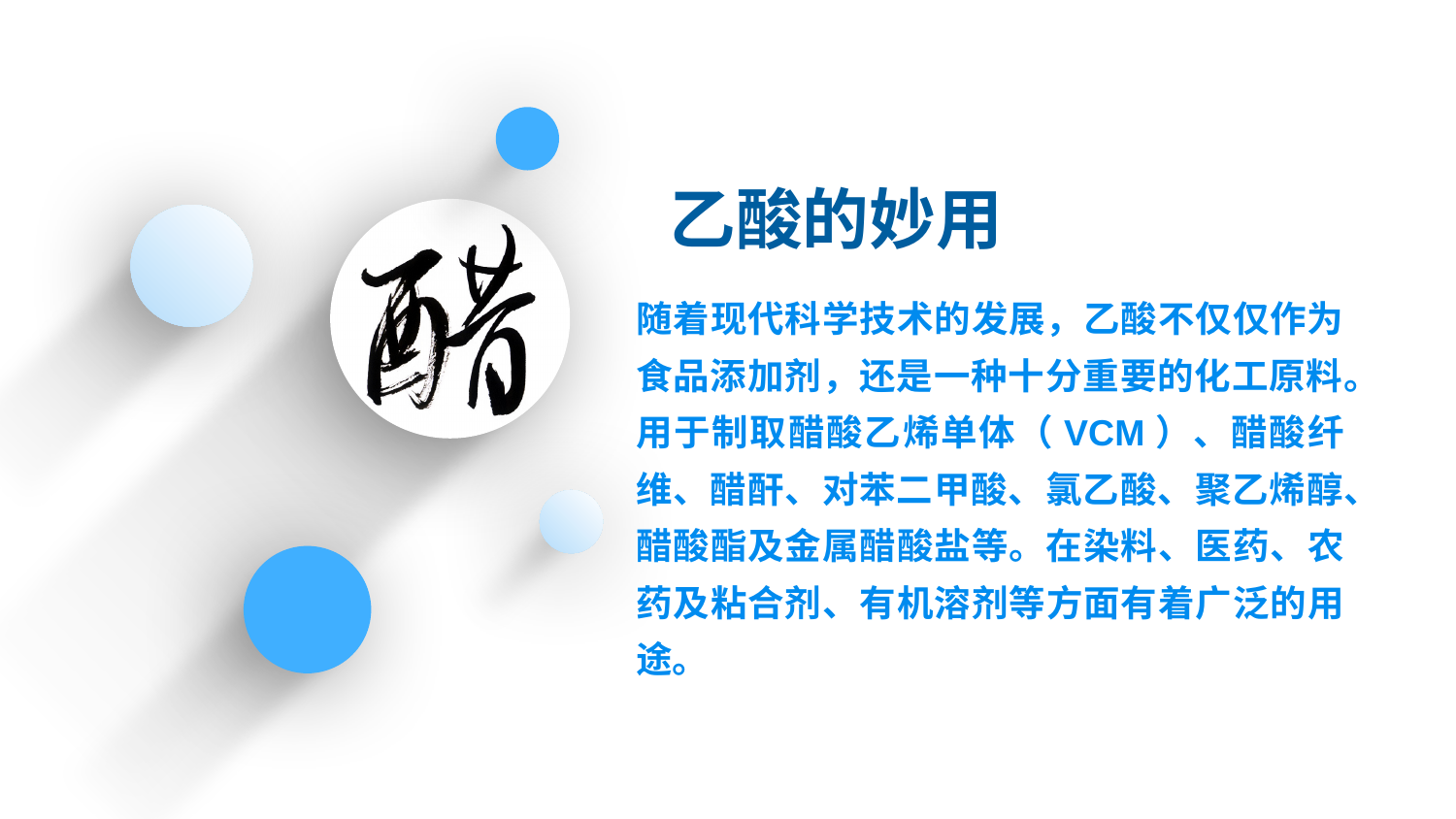

乙酸的妙用

随着现代科学技术的发展，乙酸不仅仅作为食品添加剂，还是一种十分重要的化工原料。用于制取醋酸乙烯单体（VCM）、醋酸纤维、醋酐、对苯二甲酸、氯乙酸、聚乙烯醇、醋酸酯及金属醋酸盐等。在染料、医药、农药及粘合剂、有机溶剂等方面有着广泛的用途。